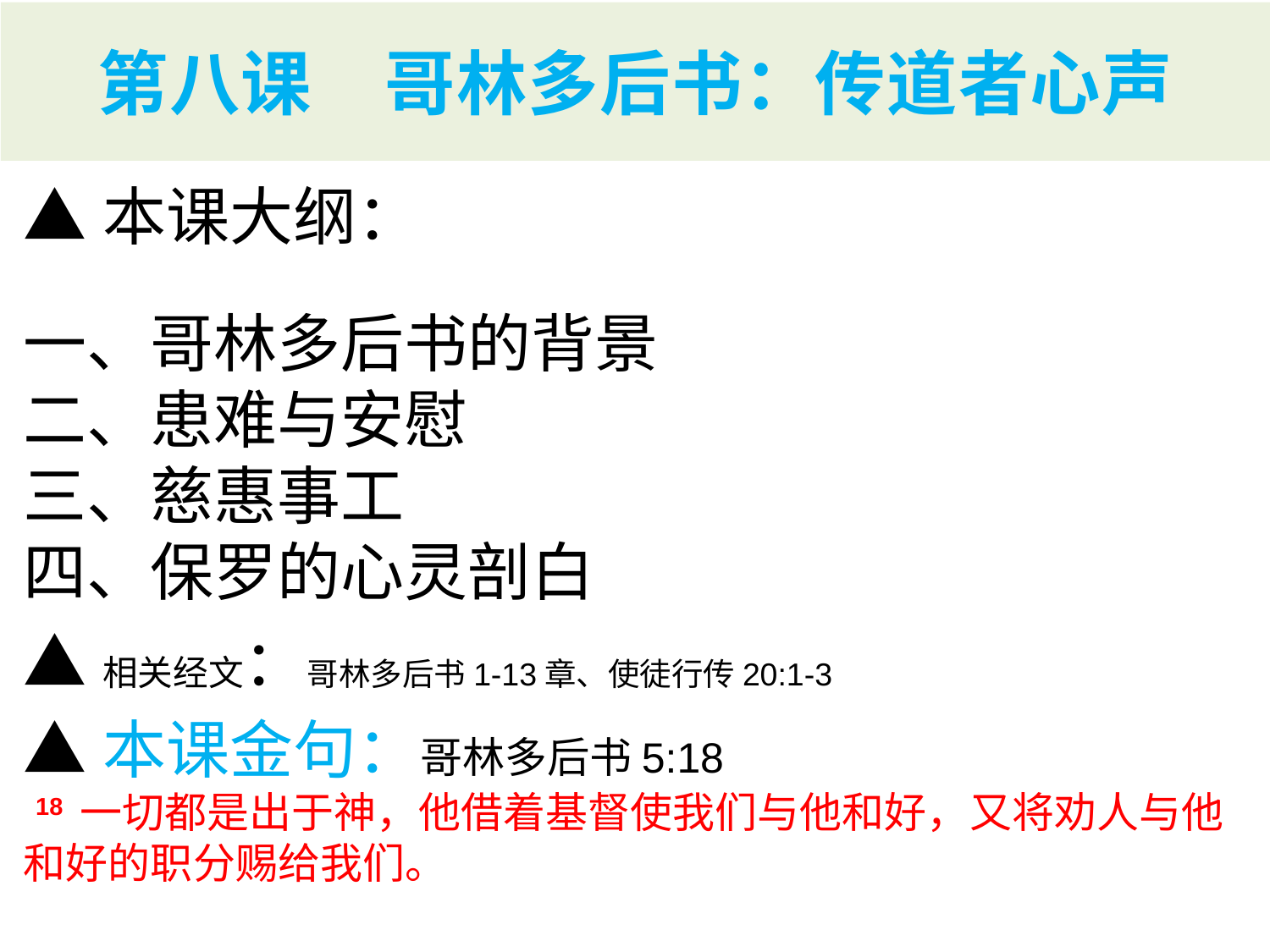

# 第八课　哥林多后书：传道者心声
▲本课大纲：

一、哥林多后书的背景
二、患难与安慰
三、慈惠事工
四、保罗的心灵剖白

▲相关经文：哥林多后书1-13章、使徒行传20:1-3
▲本课金句：哥林多后书5:18
 18 一切都是出于神，他借着基督使我们与他和好，又将劝人与他和好的职分赐给我们。